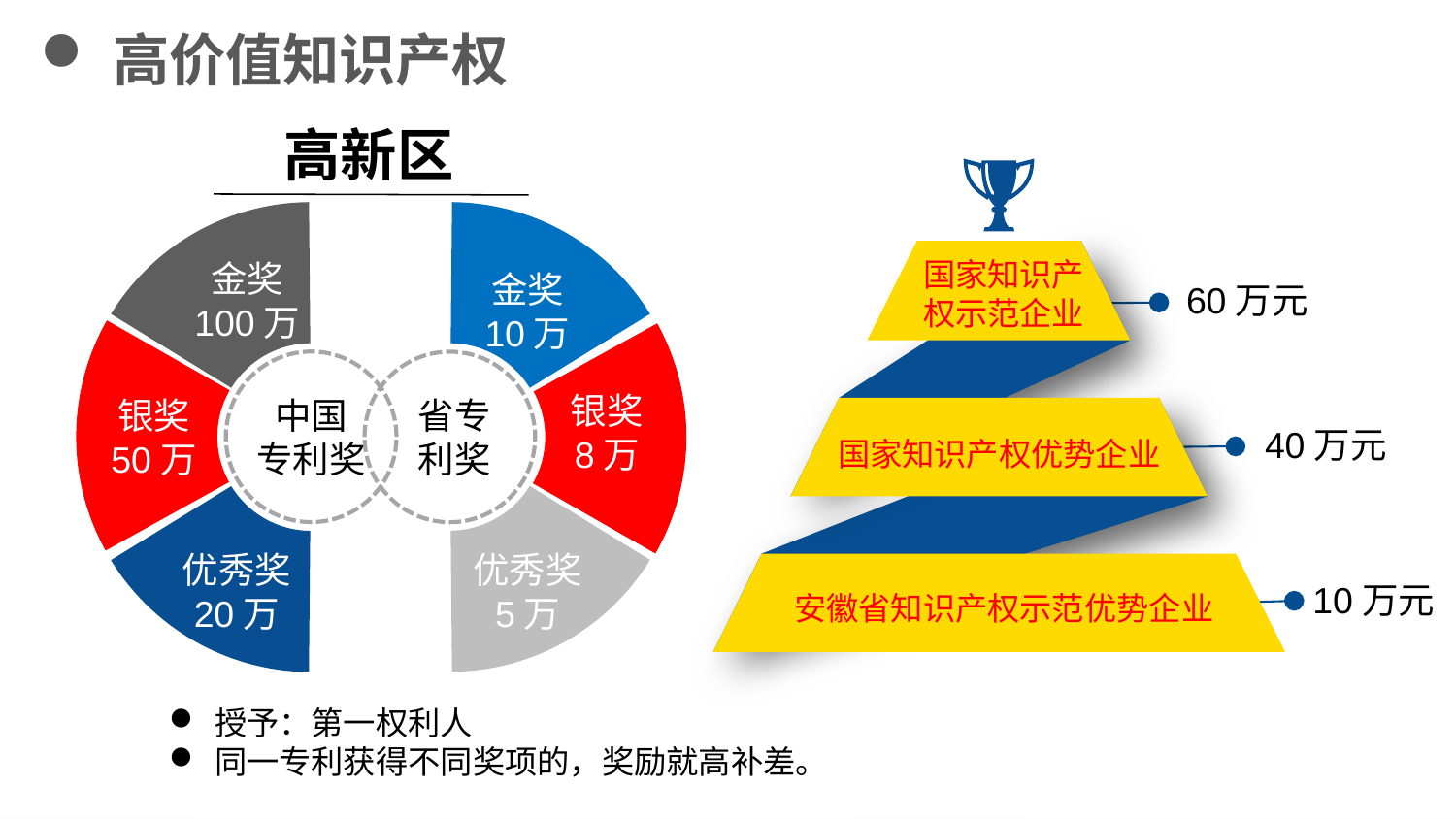

高价值知识产权
高新区

国家知识产权示范企业

金奖
100万
金奖
10万
60万元

银奖
8万
中国
专利奖
省专
利奖
银奖
50万
40万元
国家知识产权优势企业
优秀奖
20万
优秀奖
5万
10万元
安徽省知识产权示范优势企业
授予：第一权利人
同一专利获得不同奖项的，奖励就高补差。